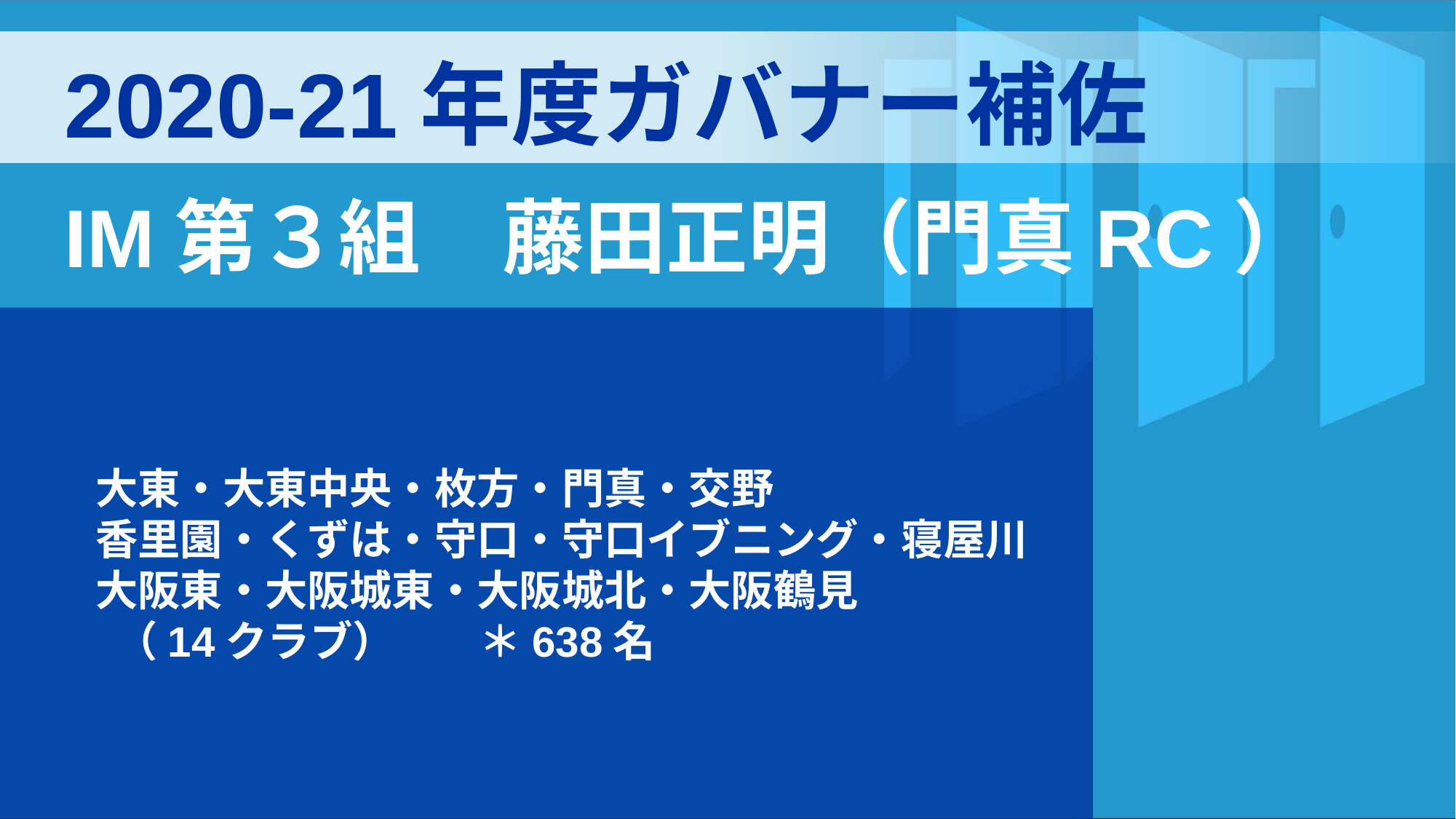

2020-21年度ガバナー補佐
IM第３組　藤田正明（門真RC）
　　大東・大東中央・枚方・門真・交野
　　香里園・くずは・守口・守口イブニング・寝屋川
　　大阪東・大阪城東・大阪城北・大阪鶴見
 　　（14クラブ）　　＊638名